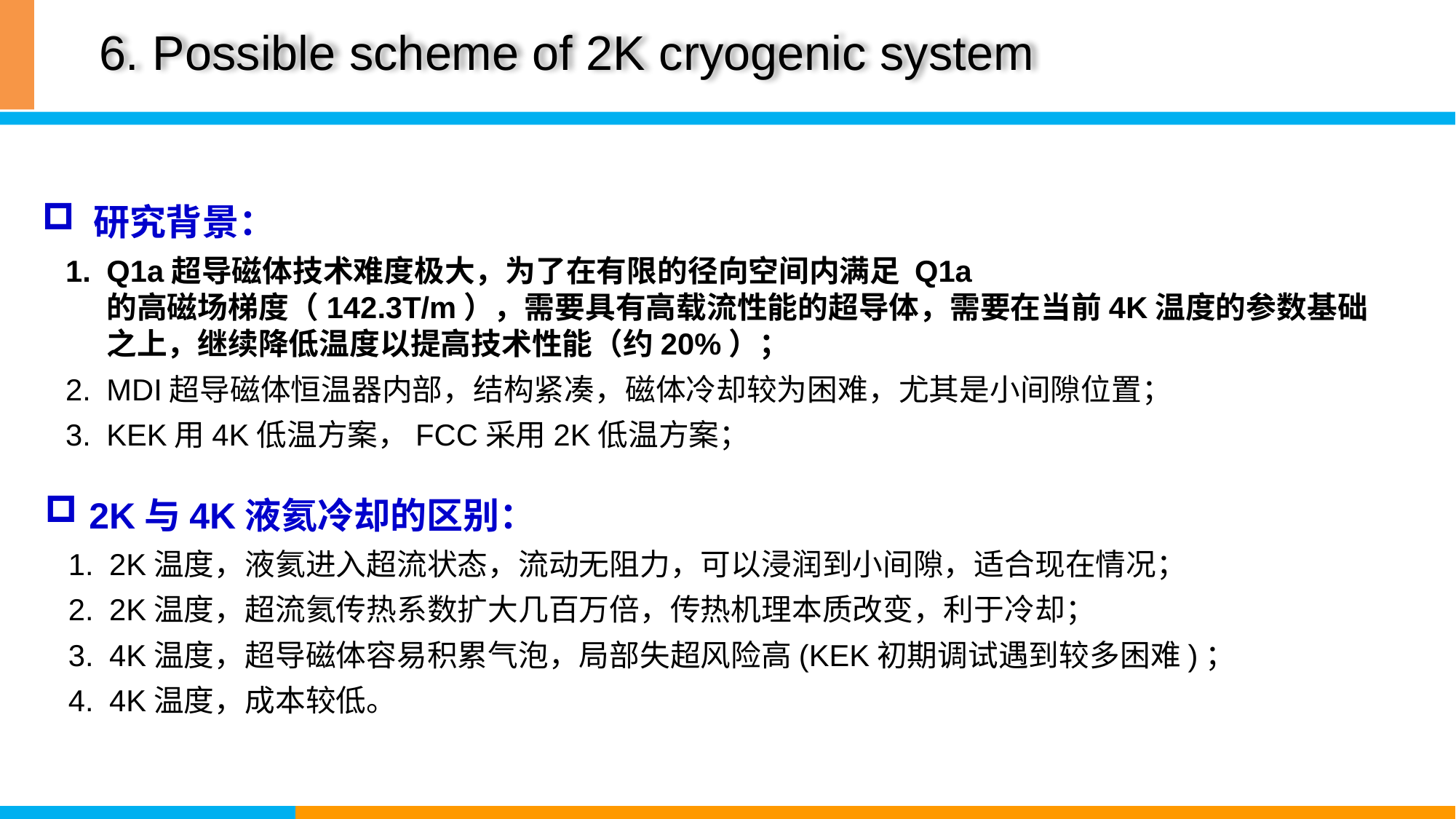

6. Possible scheme of 2K cryogenic system
 研究背景：
Q1a超导磁体技术难度极大，为了在有限的径向空间内满足 Q1a 的高磁场梯度（142.3T/m），需要具有高载流性能的超导体，需要在当前4K温度的参数基础之上，继续降低温度以提高技术性能（约20%）；
MDI超导磁体恒温器内部，结构紧凑，磁体冷却较为困难，尤其是小间隙位置；
KEK用4K低温方案，FCC采用2K低温方案；
 2K与4K液氦冷却的区别：
2K温度，液氦进入超流状态，流动无阻力，可以浸润到小间隙，适合现在情况；
2K温度，超流氦传热系数扩大几百万倍，传热机理本质改变，利于冷却；
4K温度，超导磁体容易积累气泡，局部失超风险高(KEK初期调试遇到较多困难)；
4K温度，成本较低。